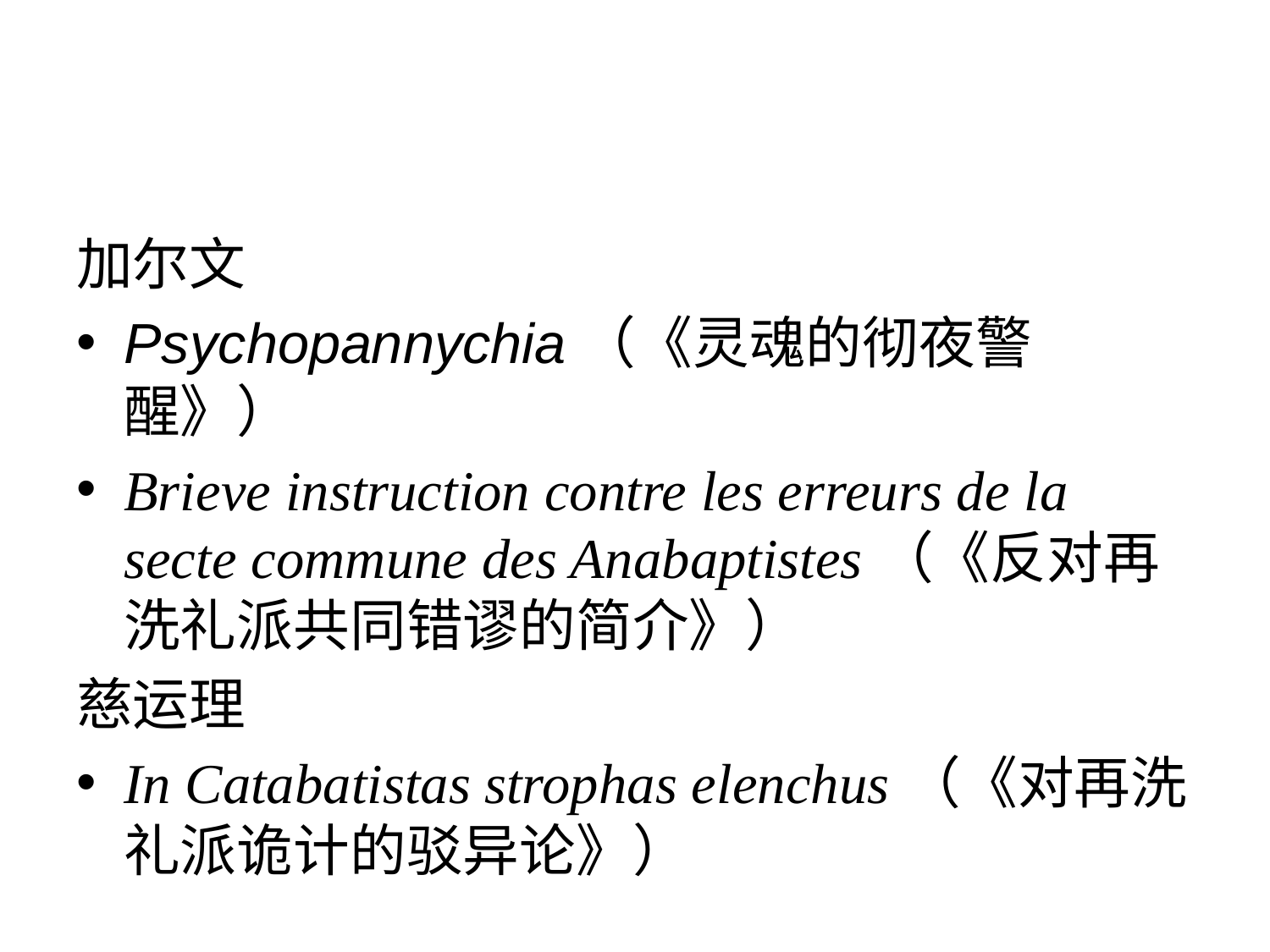

#
加尔文
Psychopannychia（《灵魂的彻夜警醒》）
Brieve instruction contre les erreurs de la secte commune des Anabaptistes（《反对再洗礼派共同错谬的简介》）
慈运理
In Catabatistas strophas elenchus（《对再洗礼派诡计的驳异论》）